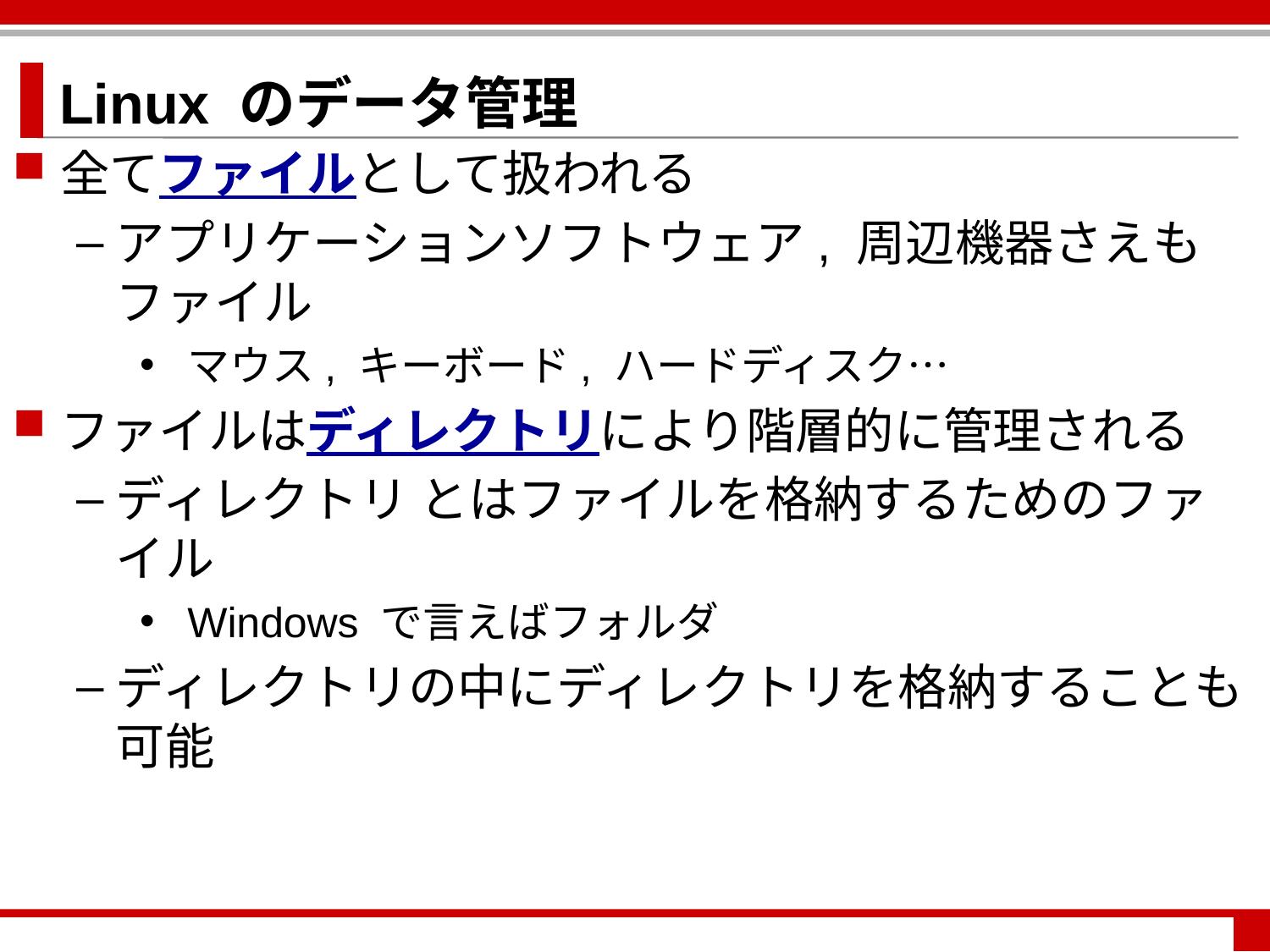

Linux のデータ管理
全てファイルとして扱われる
アプリケーションソフトウェア, 周辺機器さえもファイル
マウス, キーボード, ハードディスク…
ファイルはディレクトリにより階層的に管理される
ディレクトリ とはファイルを格納するためのファイル
Windows で言えばフォルダ
ディレクトリの中にディレクトリを格納することも可能